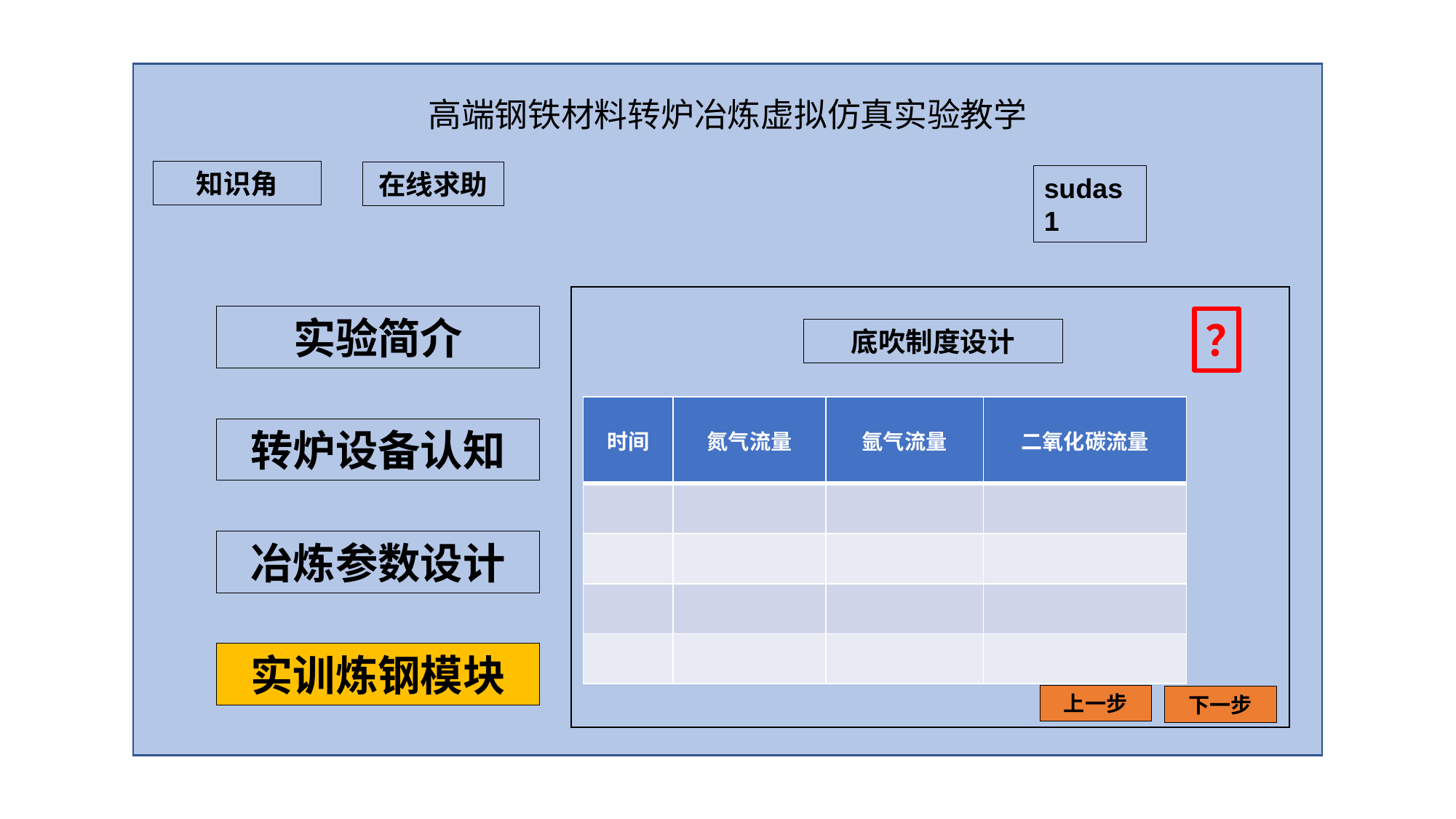

高端钢铁材料转炉冶炼虚拟仿真实验教学
知识角
在线求助
sudas1

实验简介
？
底吹制度设计
| 时间 | 氮气流量 | 氩气流量 | 二氧化碳流量 |
| --- | --- | --- | --- |
|  |  |  |  |
|  |  |  |  |
|  |  |  |  |
|  |  |  |  |
转炉设备认知
冶炼参数设计
实训炼钢模块
上一步
下一步